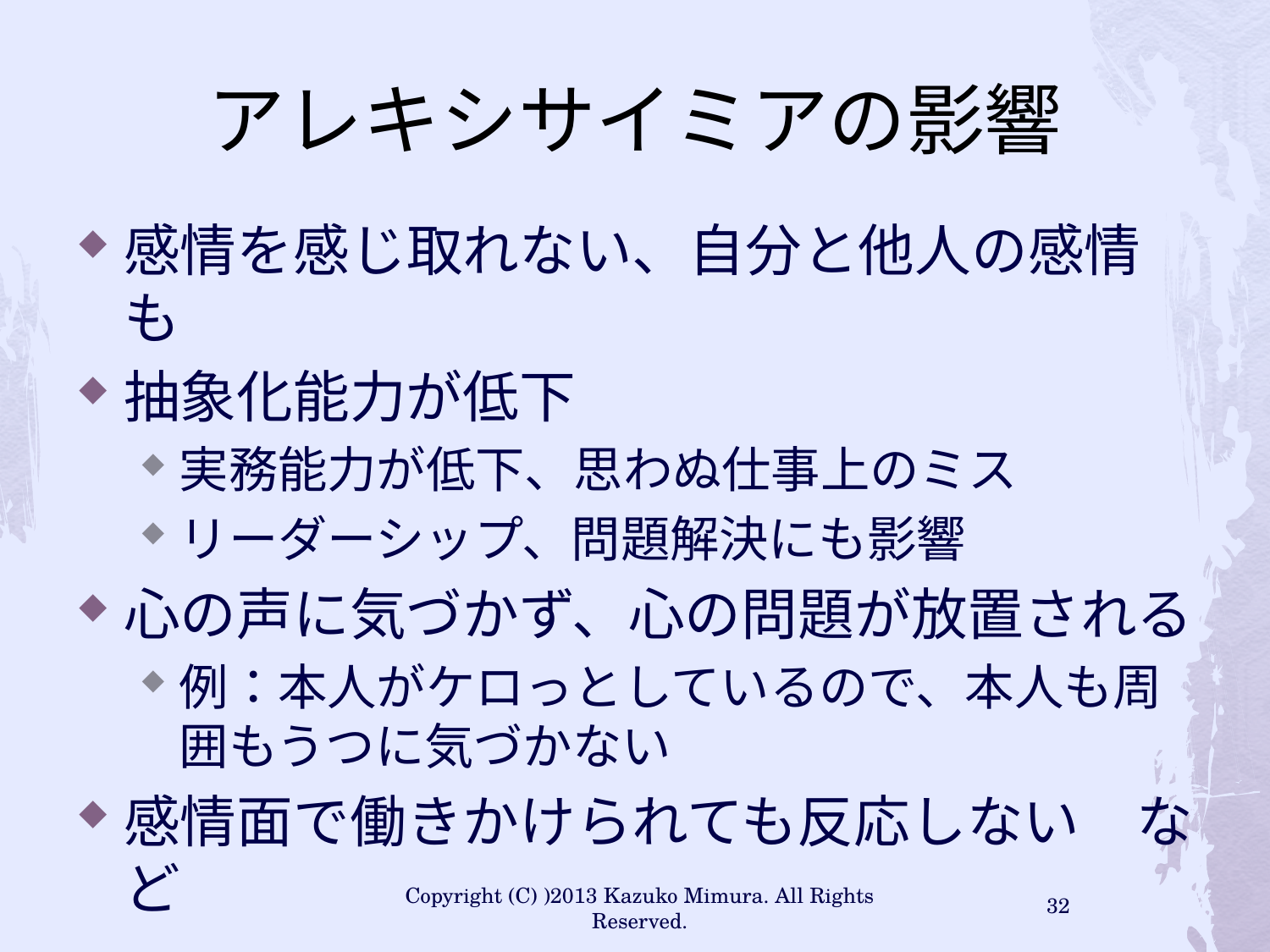

# アレキシサイミアの影響
感情を感じ取れない、自分と他人の感情も
抽象化能力が低下
実務能力が低下、思わぬ仕事上のミス
リーダーシップ、問題解決にも影響
心の声に気づかず、心の問題が放置される
例：本人がケロっとしているので、本人も周囲もうつに気づかない
感情面で働きかけられても反応しない　など

Copyright (C) )2013 Kazuko Mimura. All Rights Reserved.
32